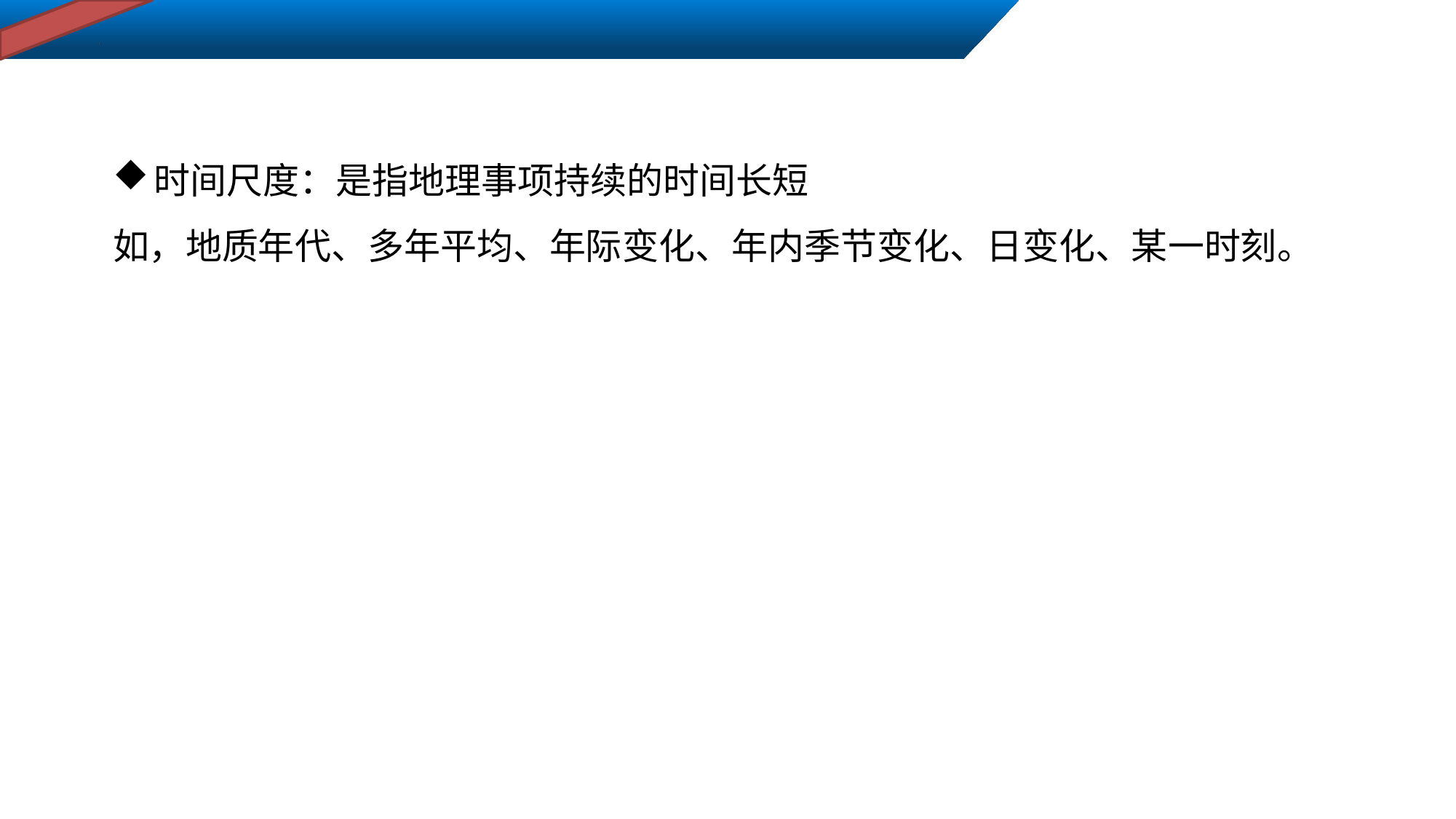

时间尺度：是指地理事项持续的时间长短
如，地质年代、多年平均、年际变化、年内季节变化、日变化、某一时刻。